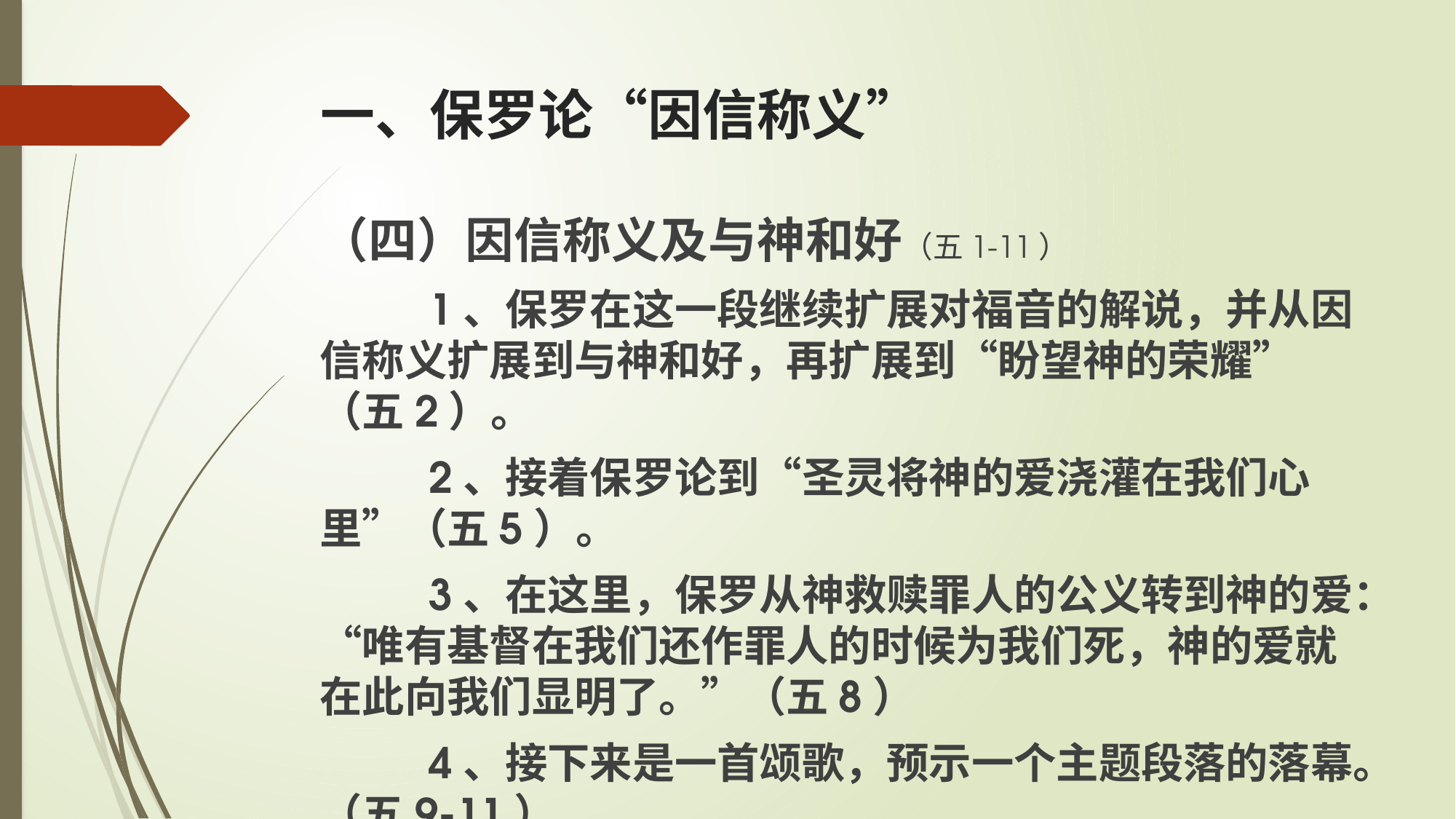

# 一、保罗论“因信称义”
（四）因信称义及与神和好（五1-11）
	1、保罗在这一段继续扩展对福音的解说，并从因信称义扩展到与神和好，再扩展到“盼望神的荣耀”（五2）。
	2、接着保罗论到“圣灵将神的爱浇灌在我们心里”（五5）。
	3、在这里，保罗从神救赎罪人的公义转到神的爱：“唯有基督在我们还作罪人的时候为我们死，神的爱就在此向我们显明了。”（五8）
	4、接下来是一首颂歌，预示一个主题段落的落幕。（五9-11）